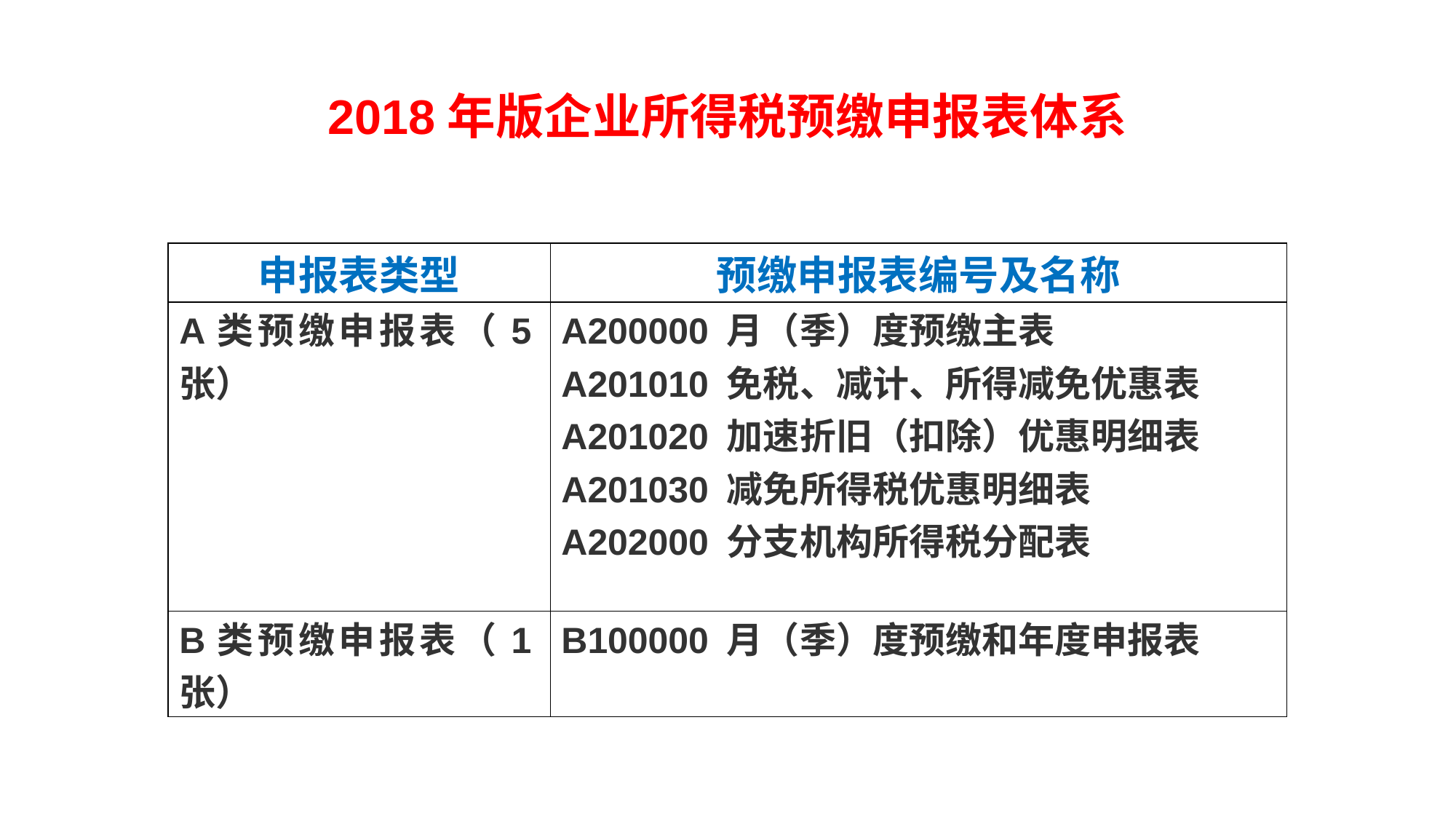

2018年版企业所得税预缴申报表体系

| 申报表类型 | 预缴申报表编号及名称 |
| --- | --- |
| A类预缴申报表（5张） | A200000 月（季）度预缴主表 A201010 免税、减计、所得减免优惠表 A201020 加速折旧（扣除）优惠明细表 A201030 减免所得税优惠明细表 A202000 分支机构所得税分配表 |
| B类预缴申报表（1张） | B100000 月（季）度预缴和年度申报表 |